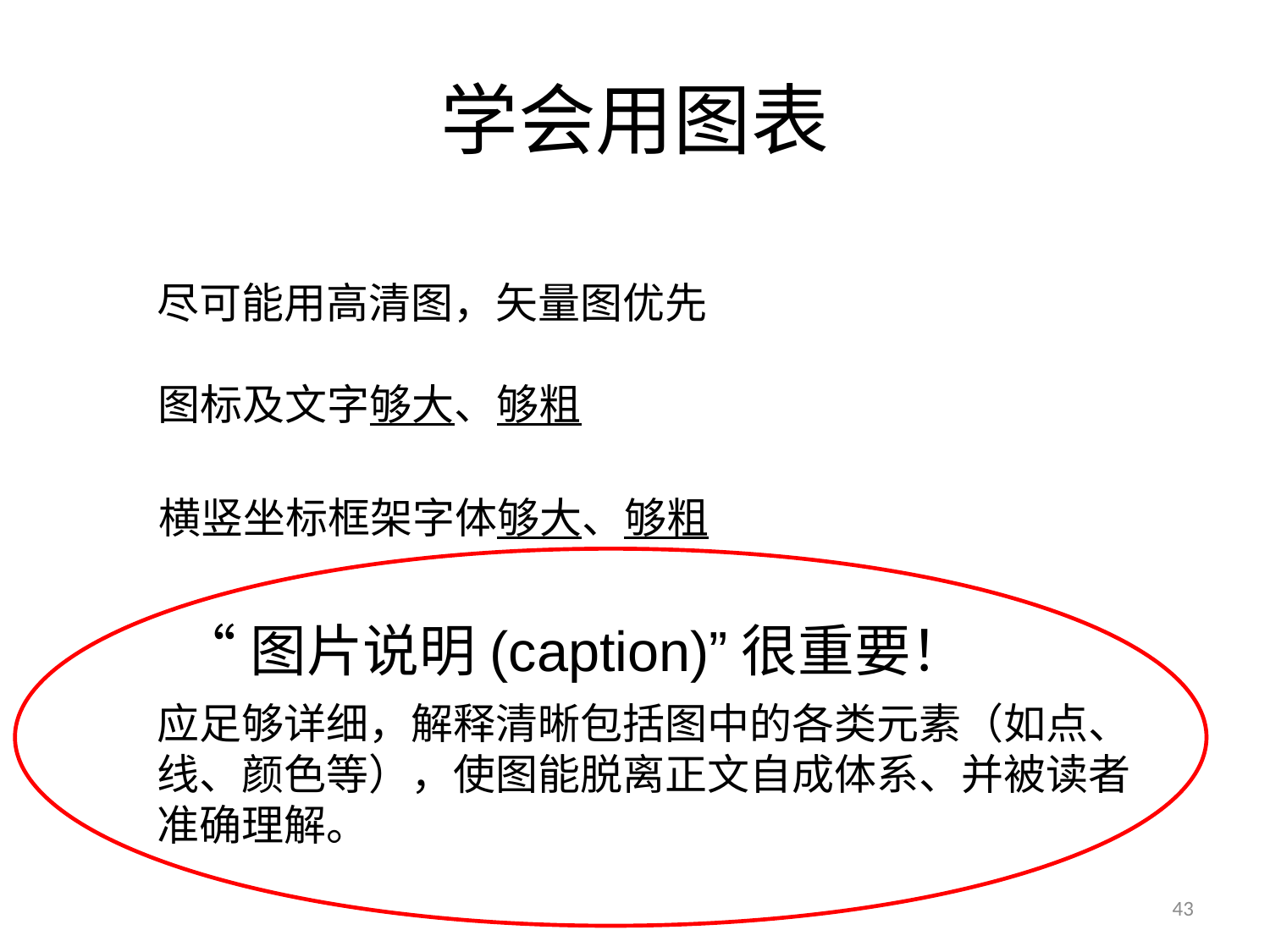

# 学会用图表
尽可能用高清图，矢量图优先
图标及文字够大、够粗
横竖坐标框架字体够大、够粗

“图片说明(caption)”很重要！
应足够详细，解释清晰包括图中的各类元素（如点、线、颜色等），使图能脱离正文自成体系、并被读者准确理解。
43